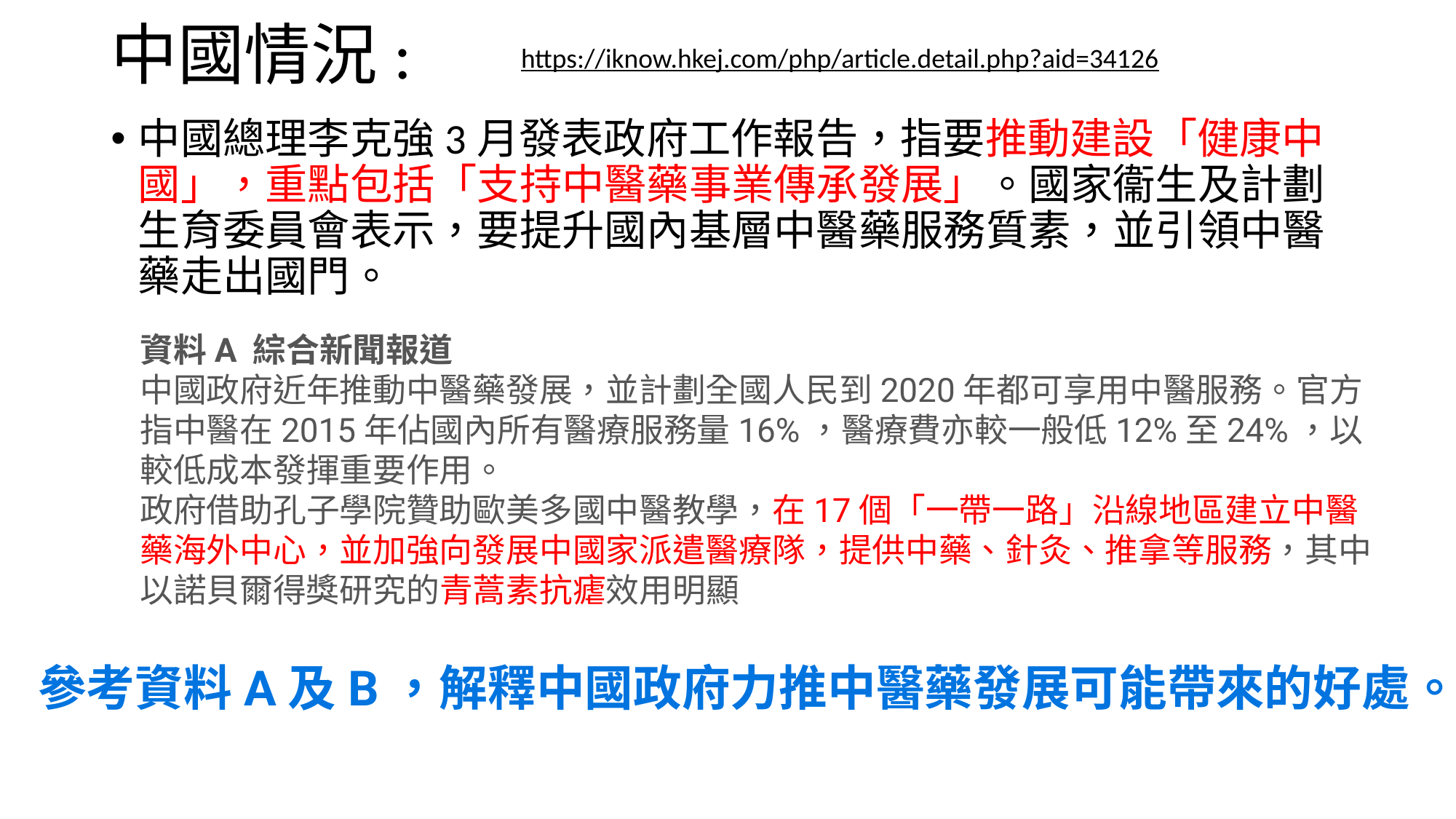

# 中國情況:
https://iknow.hkej.com/php/article.detail.php?aid=34126
中國總理李克強3月發表政府工作報告，指要推動建設「健康中國」，重點包括「支持中醫藥事業傳承發展」。國家衞生及計劃生育委員會表示，要提升國內基層中醫藥服務質素，並引領中醫藥走出國門。
資料A 綜合新聞報道
中國政府近年推動中醫藥發展，並計劃全國人民到2020年都可享用中醫服務。官方指中醫在2015年佔國內所有醫療服務量16%，醫療費亦較一般低12%至24%，以較低成本發揮重要作用。
政府借助孔子學院贊助歐美多國中醫教學，在17個「一帶一路」沿線地區建立中醫藥海外中心，並加強向發展中國家派遣醫療隊，提供中藥、針灸、推拿等服務，其中以諾貝爾得獎研究的青蒿素抗瘧效用明顯
參考資料A及B，解釋中國政府力推中醫藥發展可能帶來的好處。